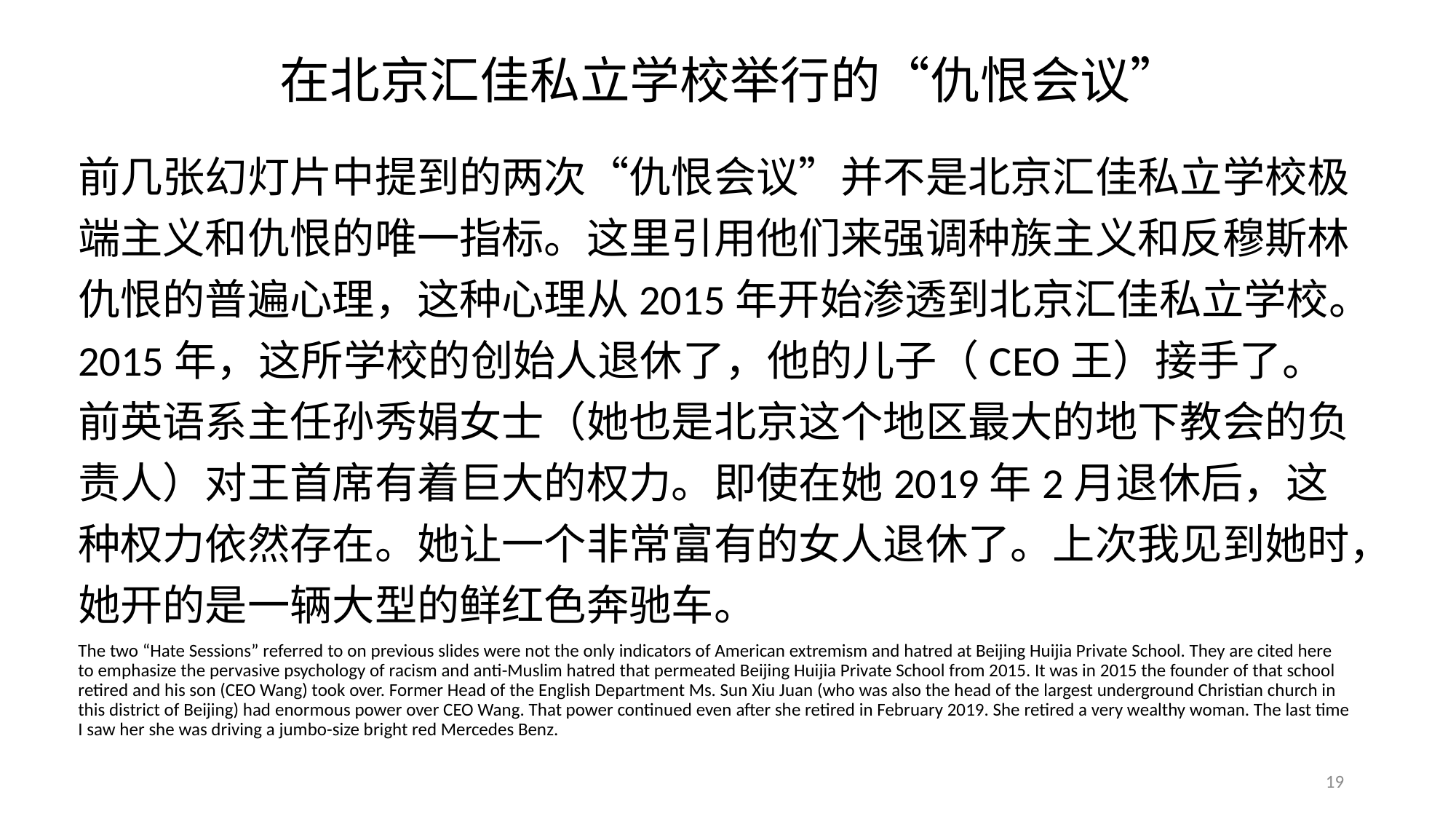

在北京汇佳私立学校举行的“仇恨会议”
前几张幻灯片中提到的两次“仇恨会议”并不是北京汇佳私立学校极端主义和仇恨的唯一指标。这里引用他们来强调种族主义和反穆斯林仇恨的普遍心理，这种心理从2015年开始渗透到北京汇佳私立学校。2015年，这所学校的创始人退休了，他的儿子（CEO王）接手了。前英语系主任孙秀娟女士（她也是北京这个地区最大的地下教会的负责人）对王首席有着巨大的权力。即使在她2019年2月退休后，这种权力依然存在。她让一个非常富有的女人退休了。上次我见到她时，她开的是一辆大型的鲜红色奔驰车。

The two “Hate Sessions” referred to on previous slides were not the only indicators of American extremism and hatred at Beijing Huijia Private School. They are cited here to emphasize the pervasive psychology of racism and anti-Muslim hatred that permeated Beijing Huijia Private School from 2015. It was in 2015 the founder of that school retired and his son (CEO Wang) took over. Former Head of the English Department Ms. Sun Xiu Juan (who was also the head of the largest underground Christian church in this district of Beijing) had enormous power over CEO Wang. That power continued even after she retired in February 2019. She retired a very wealthy woman. The last time I saw her she was driving a jumbo-size bright red Mercedes Benz.
19